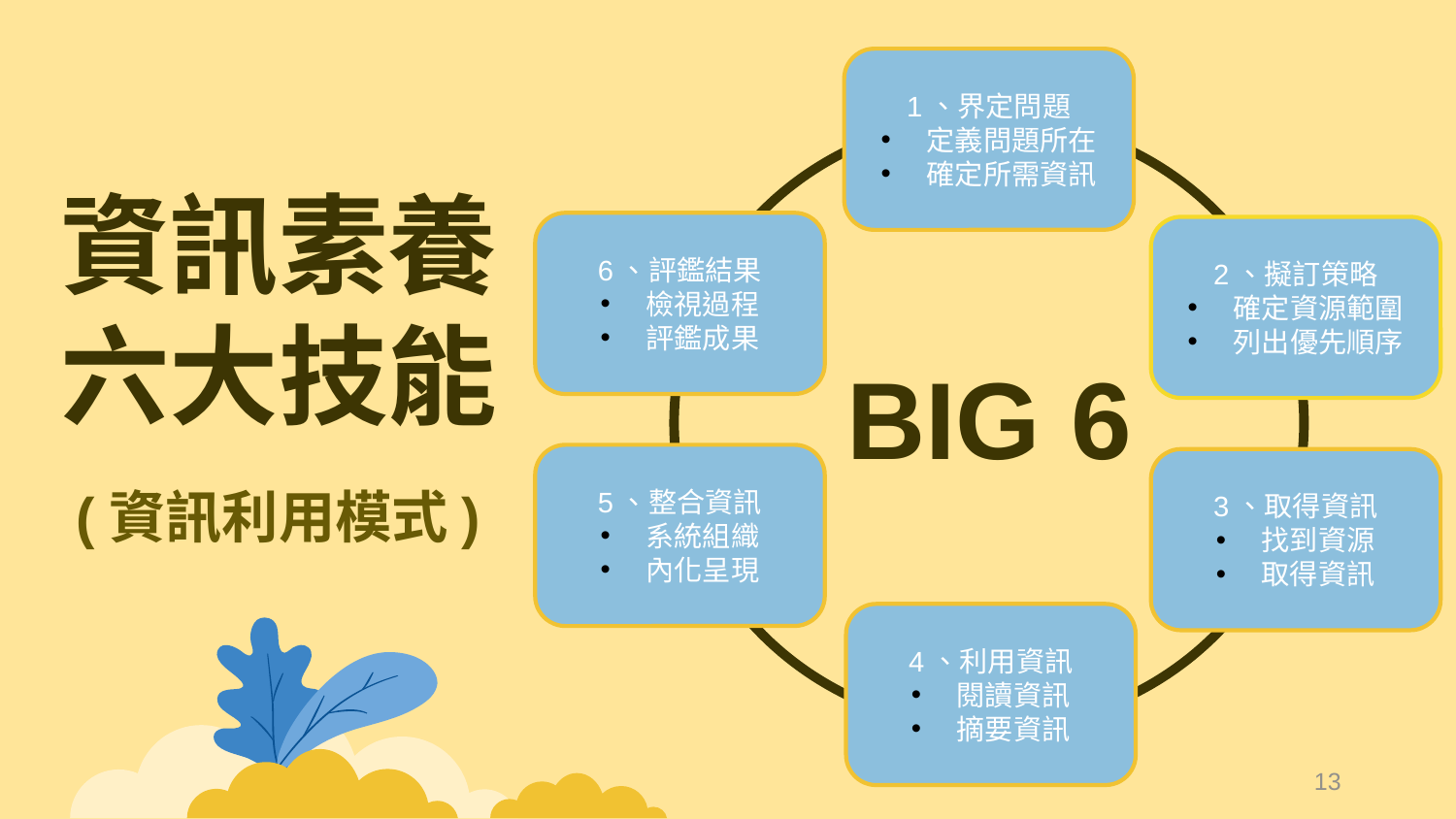

1、界定問題
定義問題所在
確定所需資訊

6、評鑑結果
檢視過程
評鑑成果
2、擬訂策略
確定資源範圍
列出優先順序
5、整合資訊
系統組織
內化呈現
3、取得資訊
找到資源
取得資訊
4、利用資訊
閱讀資訊
摘要資訊

資訊素養
六大技能
BIG 6
(資訊利用模式)
13